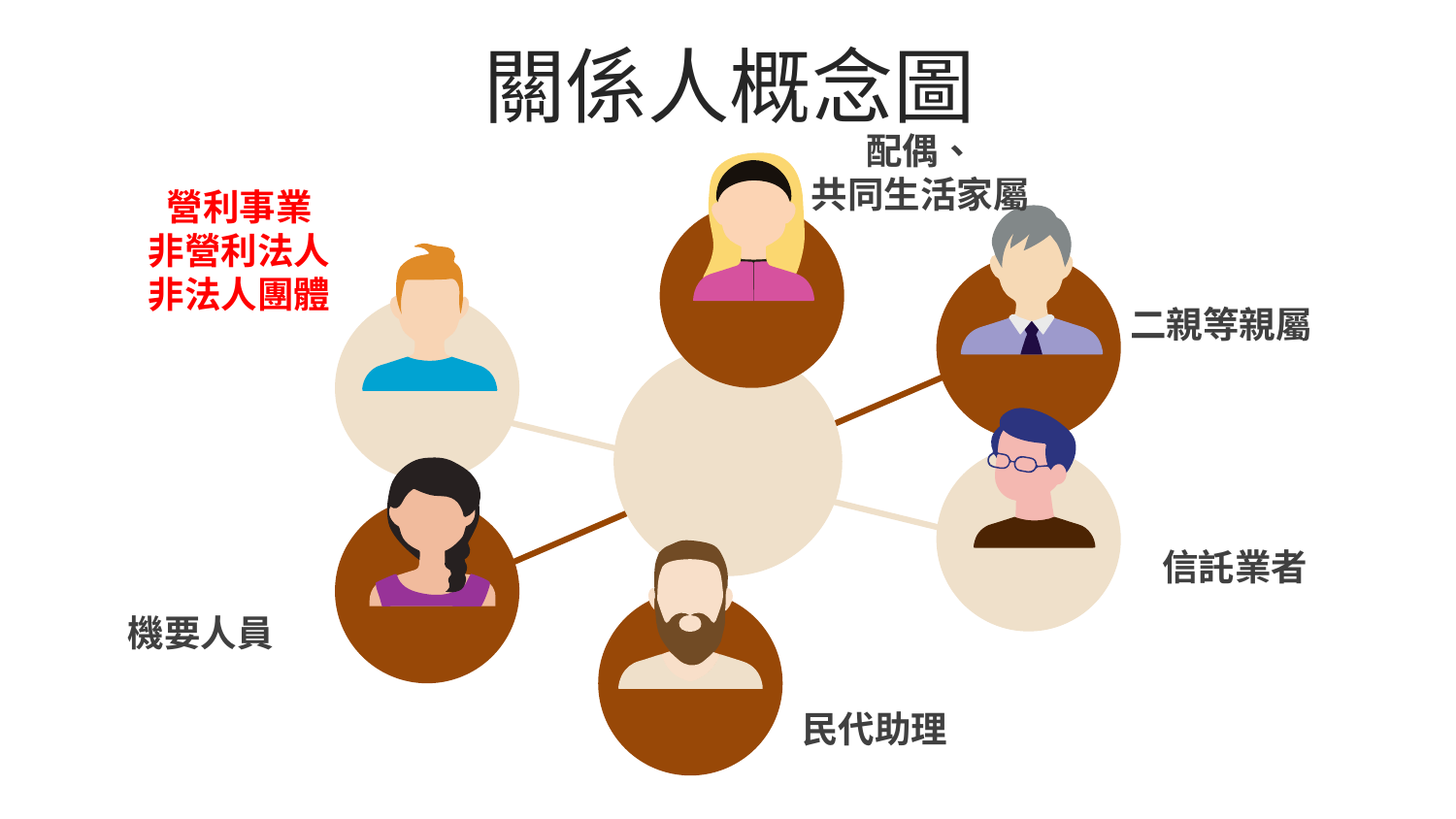

關係人概念圖
配偶、
共同生活家屬

營利事業
非營利法人
非法人團體

二親等親屬

信託業者

機要人員
民代助理